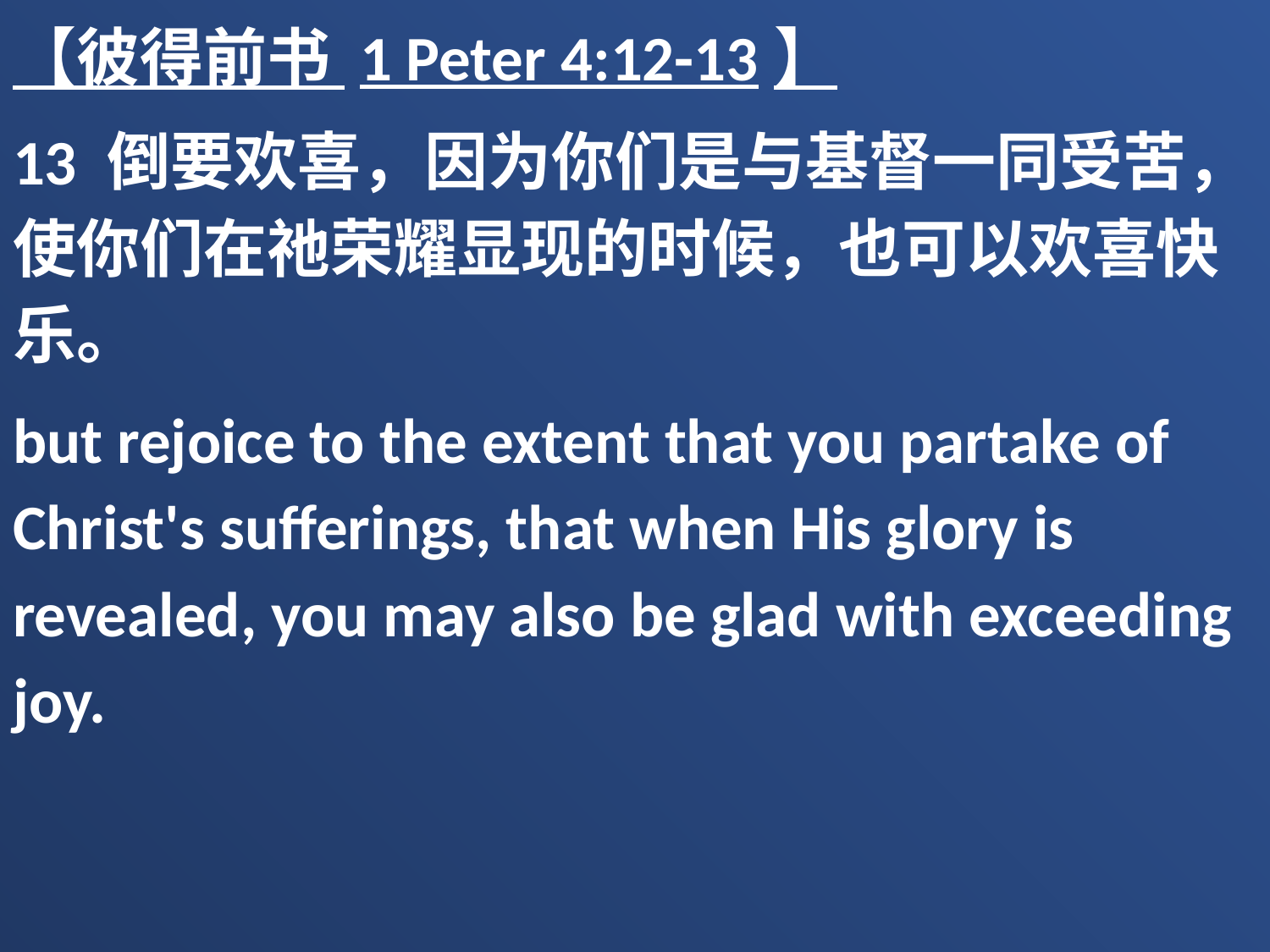

【彼得前书 1 Peter 4:12-13】
13 倒要欢喜，因为你们是与基督一同受苦，使你们在祂荣耀显现的时候，也可以欢喜快乐。
but rejoice to the extent that you partake of Christ's sufferings, that when His glory is revealed, you may also be glad with exceeding joy.